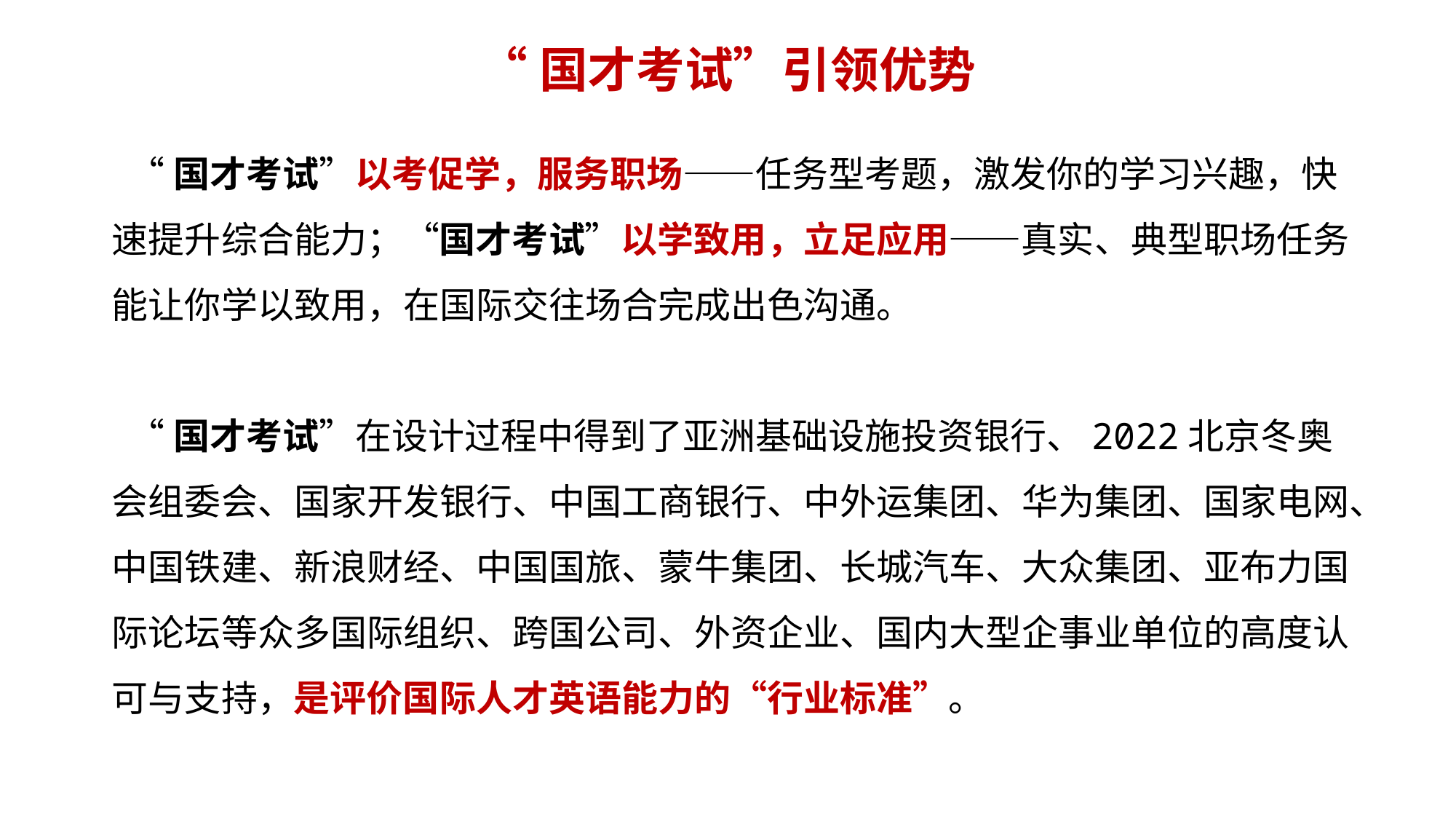

“国才考试”引领优势
  “国才考试”以考促学，服务职场——任务型考题，激发你的学习兴趣，快速提升综合能力；“国才考试”以学致用，立足应用——真实、典型职场任务能让你学以致用，在国际交往场合完成出色沟通。

  “国才考试”在设计过程中得到了亚洲基础设施投资银行、2022北京冬奥会组委会、国家开发银行、中国工商银行、中外运集团、华为集团、国家电网、中国铁建、新浪财经、中国国旅、蒙牛集团、长城汽车、大众集团、亚布力国际论坛等众多国际组织、跨国公司、外资企业、国内大型企事业单位的高度认可与支持，是评价国际人才英语能力的“行业标准”。